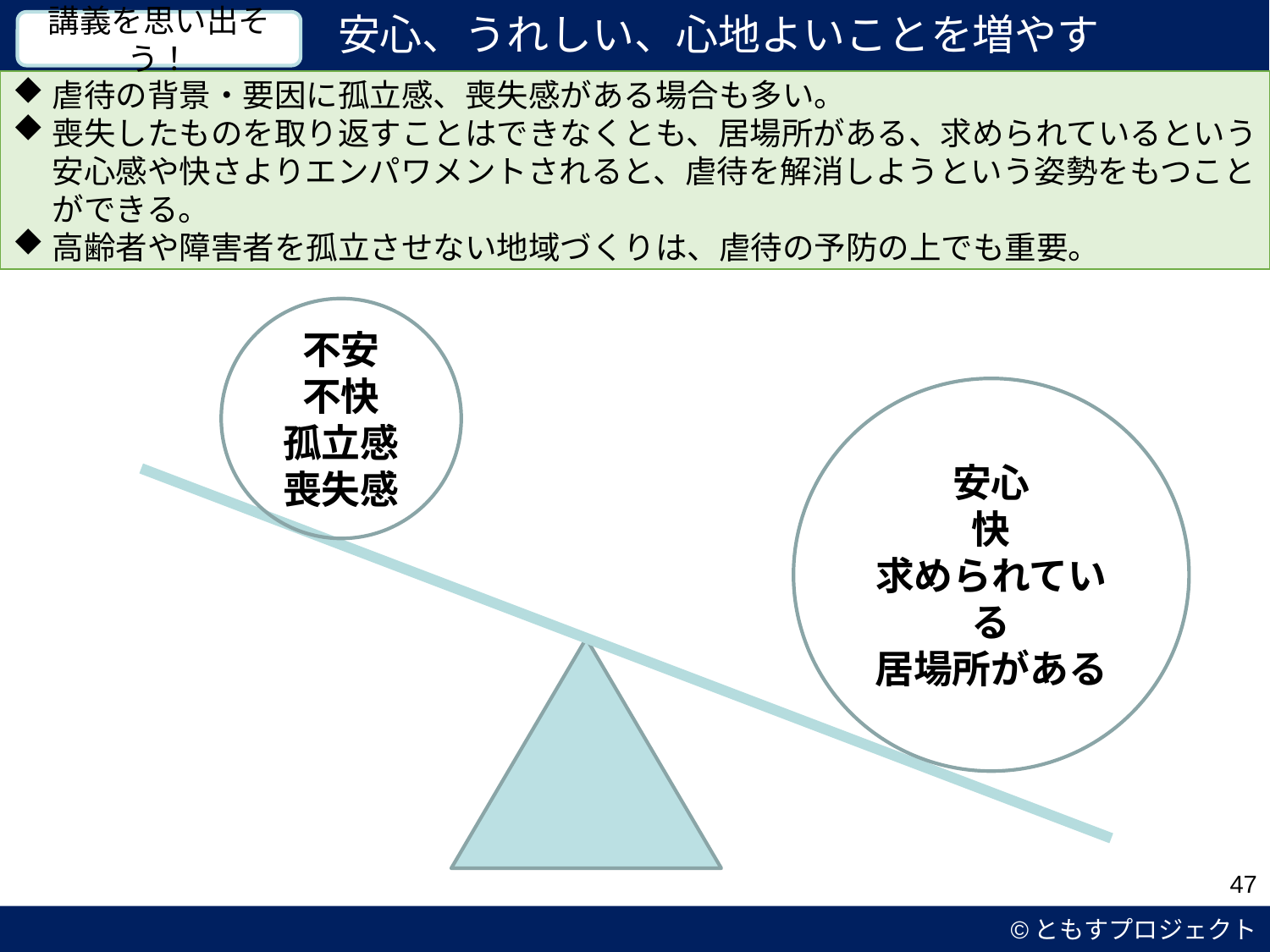

安心、うれしい、心地よいことを増やす
講義を思い出そう！
虐待の背景・要因に孤立感、喪失感がある場合も多い。
喪失したものを取り返すことはできなくとも、居場所がある、求められているという安心感や快さよりエンパワメントされると、虐待を解消しようという姿勢をもつことができる。
高齢者や障害者を孤立させない地域づくりは、虐待の予防の上でも重要。
不安
不快
孤立感
喪失感
安心
快
求められている
居場所がある

47
©ともすプロジェクト
47